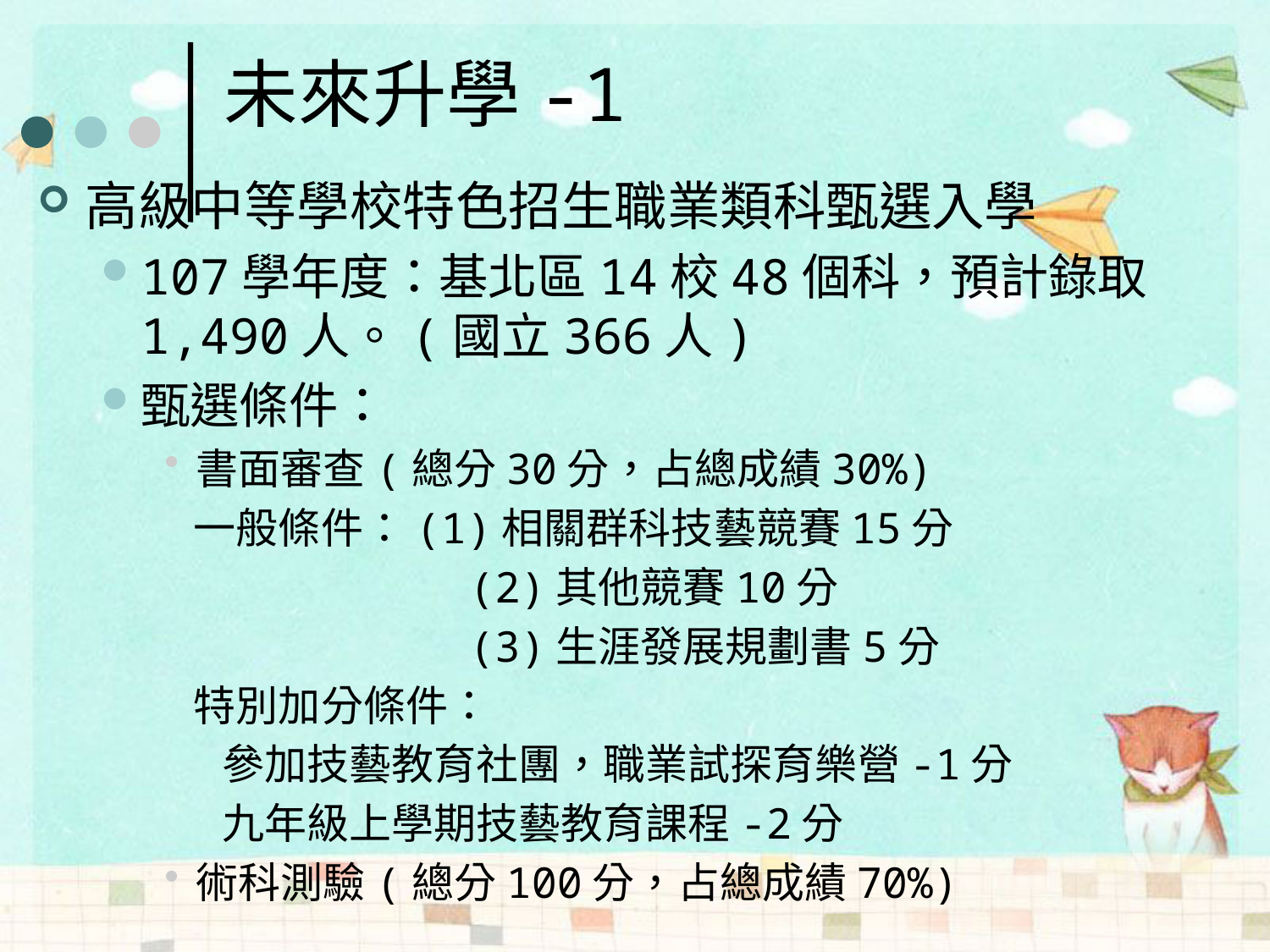

# 未來升學-1
高級中等學校特色招生職業類科甄選入學
107學年度：基北區14校48個科，預計錄取1,490人。(國立366人)
甄選條件：
書面審查(總分30分，占總成績30%)
  一般條件：(1)相關群科技藝競賽15分
            (2)其他競賽10分
            (3)生涯發展規劃書5分
  特別加分條件：
     參加技藝教育社團，職業試探育樂營-1分
     九年級上學期技藝教育課程-2分
術科測驗(總分100分，占總成績70%)